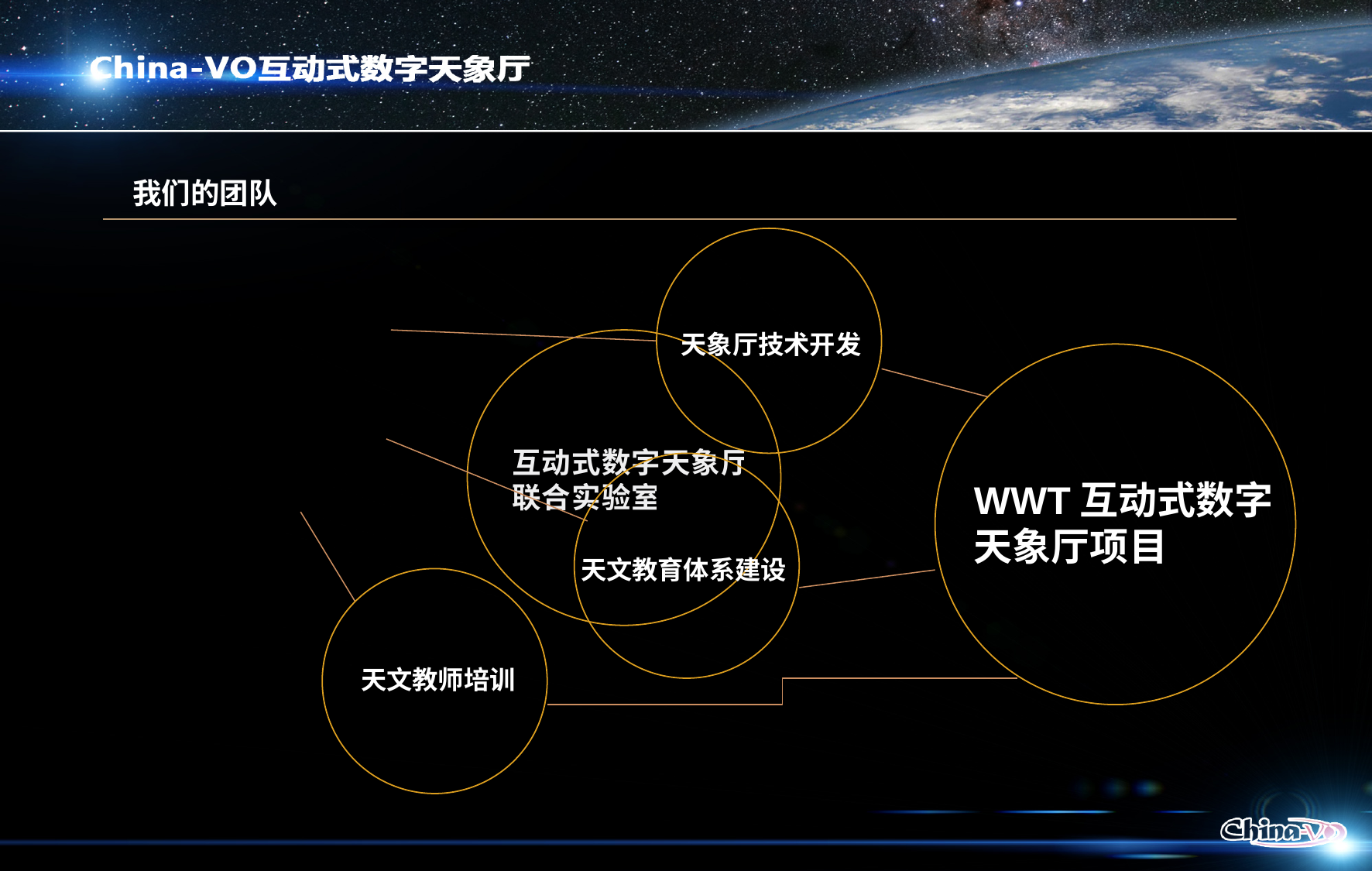

我们的团队

天象厅技术开发

互动式数字天象厅联合实验室

WWT互动式数字天象厅项目
天文教育体系建设

天文教师培训